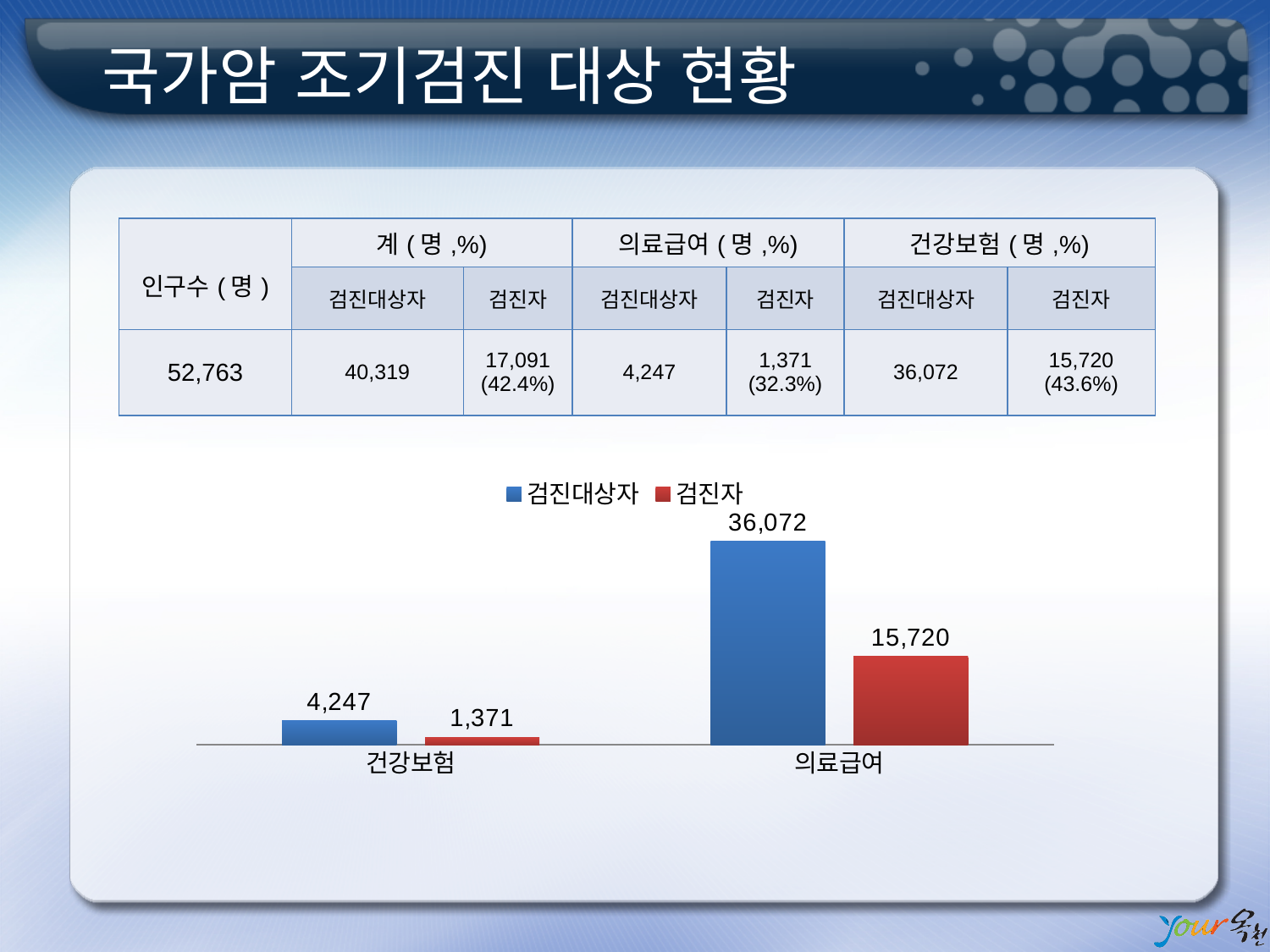

# 국가암 조기검진 대상 현황
| 인구수(명) | 계(명,%) |  | 의료급여(명,%) |  | 건강보험(명,%) |  |
| --- | --- | --- | --- | --- | --- | --- |
|  | 검진대상자 | 검진자 | 검진대상자 | 검진자 | 검진대상자 | 검진자 |
| 52,763 | 40,319 | 17,091 (42.4%) | 4,247 | 1,371 (32.3%) | 36,072 | 15,720 (43.6%) |

### Chart

| Category | 검진대상자 | 검진자 |
|---|---|---|
| 건강보험 | 4247.0 | 1371.0 |
| 의료급여 | 36072.0 | 15720.0 |